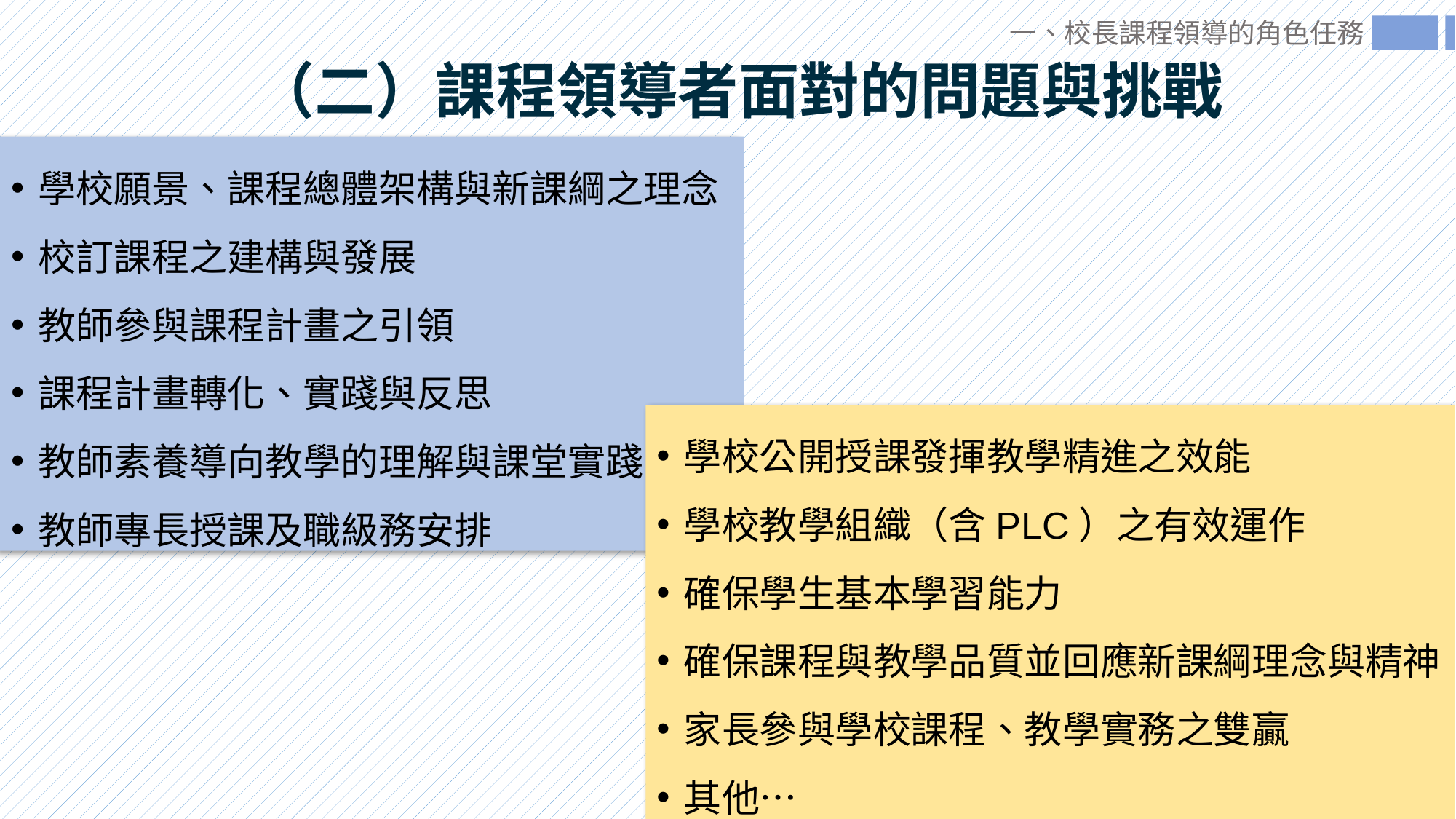

一、校長課程領導的角色任務

# （二）課程領導者面對的問題與挑戰
學校願景、課程總體架構與新課綱之理念
校訂課程之建構與發展
教師參與課程計畫之引領
課程計畫轉化、實踐與反思
教師素養導向教學的理解與課堂實踐
教師專長授課及職級務安排
學校公開授課發揮教學精進之效能
學校教學組織（含PLC）之有效運作
確保學生基本學習能力
確保課程與教學品質並回應新課綱理念與精神
家長參與學校課程、教學實務之雙贏
其他…